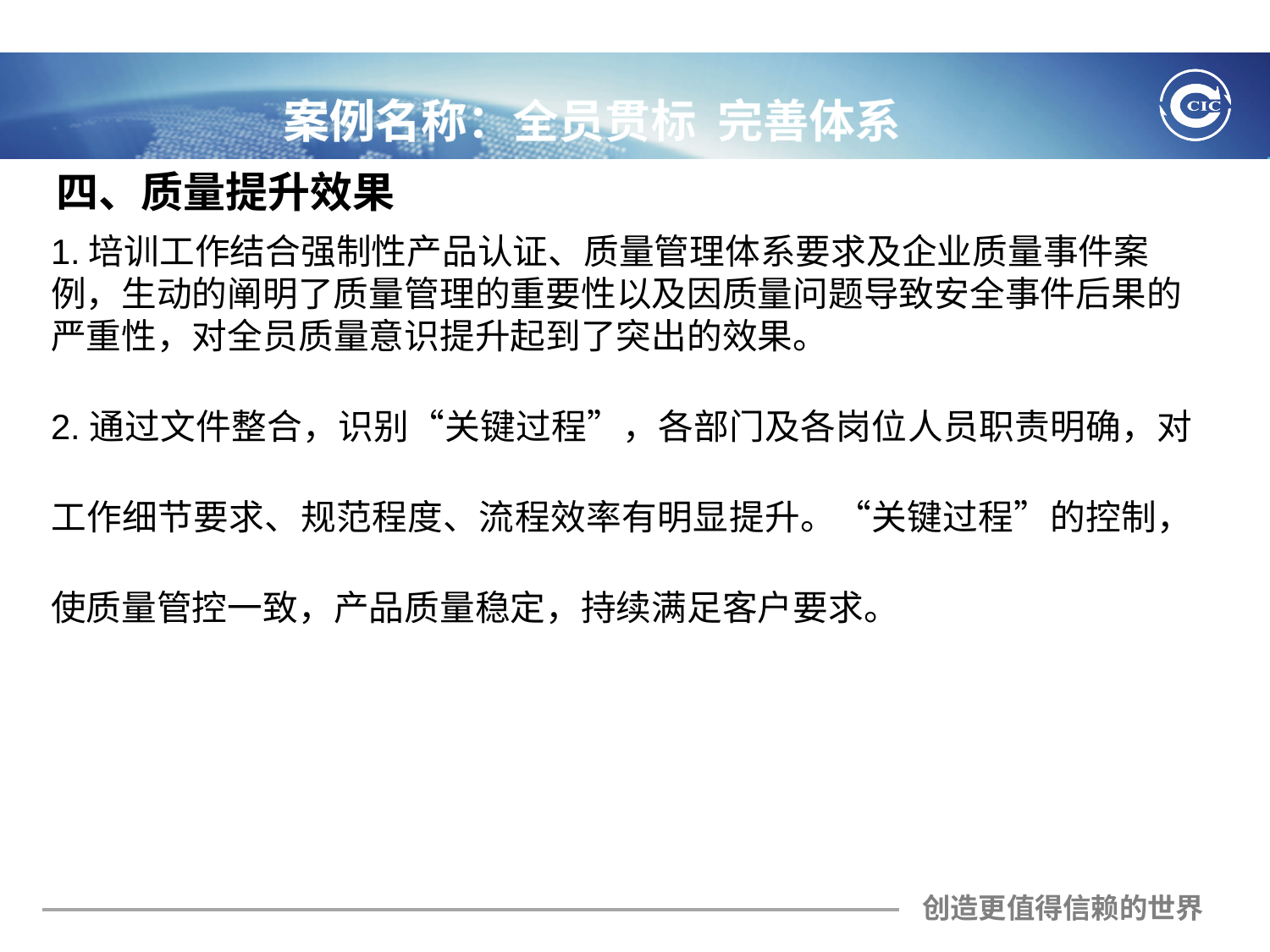

案例名称：全员贯标  完善体系
四、质量提升效果
1.培训工作结合强制性产品认证、质量管理体系要求及企业质量事件案例，生动的阐明了质量管理的重要性以及因质量问题导致安全事件后果的严重性，对全员质量意识提升起到了突出的效果。2.通过文件整合，识别“关键过程”，各部门及各岗位人员职责明确，对工作细节要求、规范程度、流程效率有明显提升。“关键过程”的控制，使质量管控一致，产品质量稳定，持续满足客户要求。